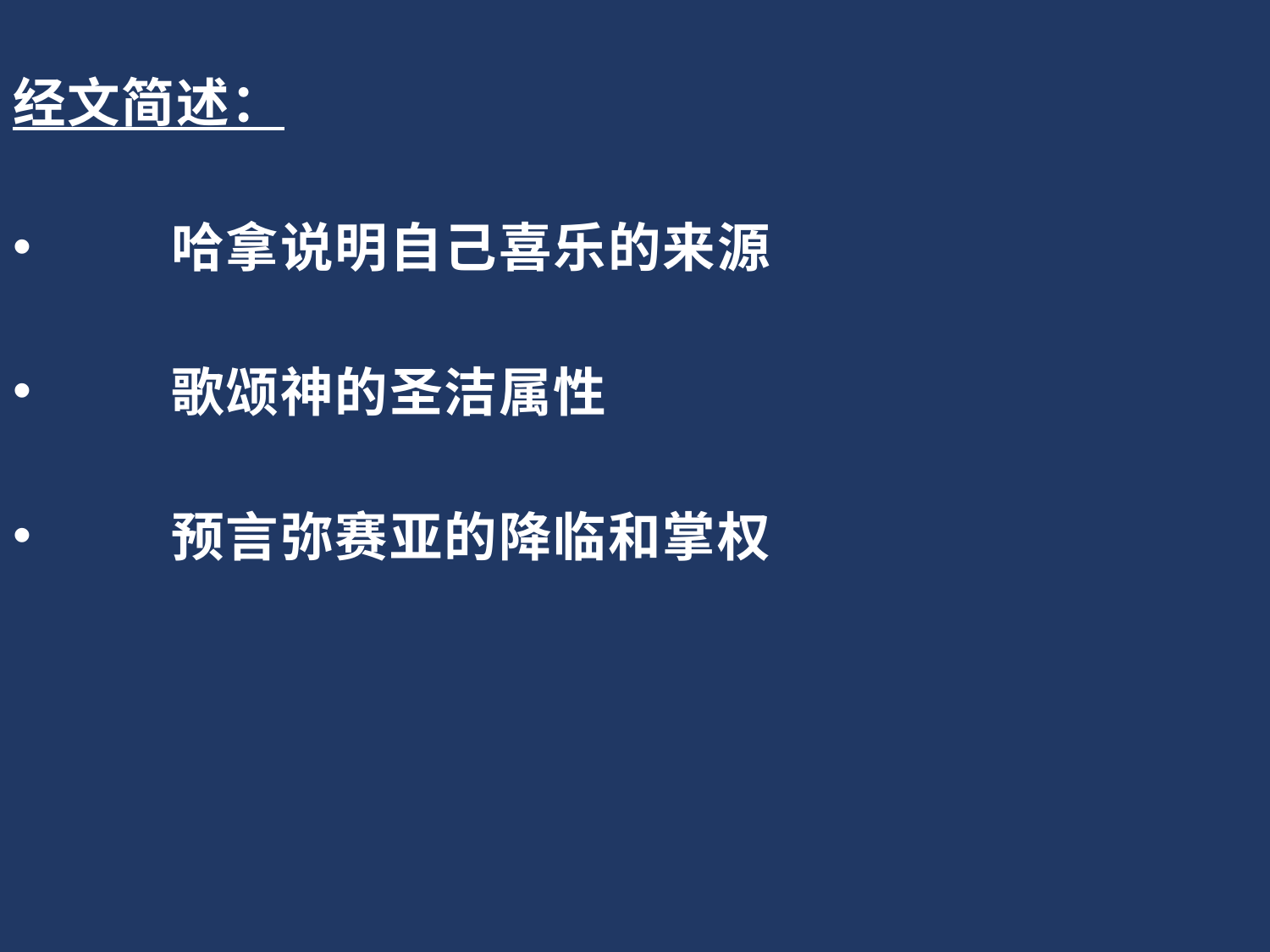

经文简述：
	哈拿说明自己喜乐的来源
	歌颂神的圣洁属性
	预言弥赛亚的降临和掌权